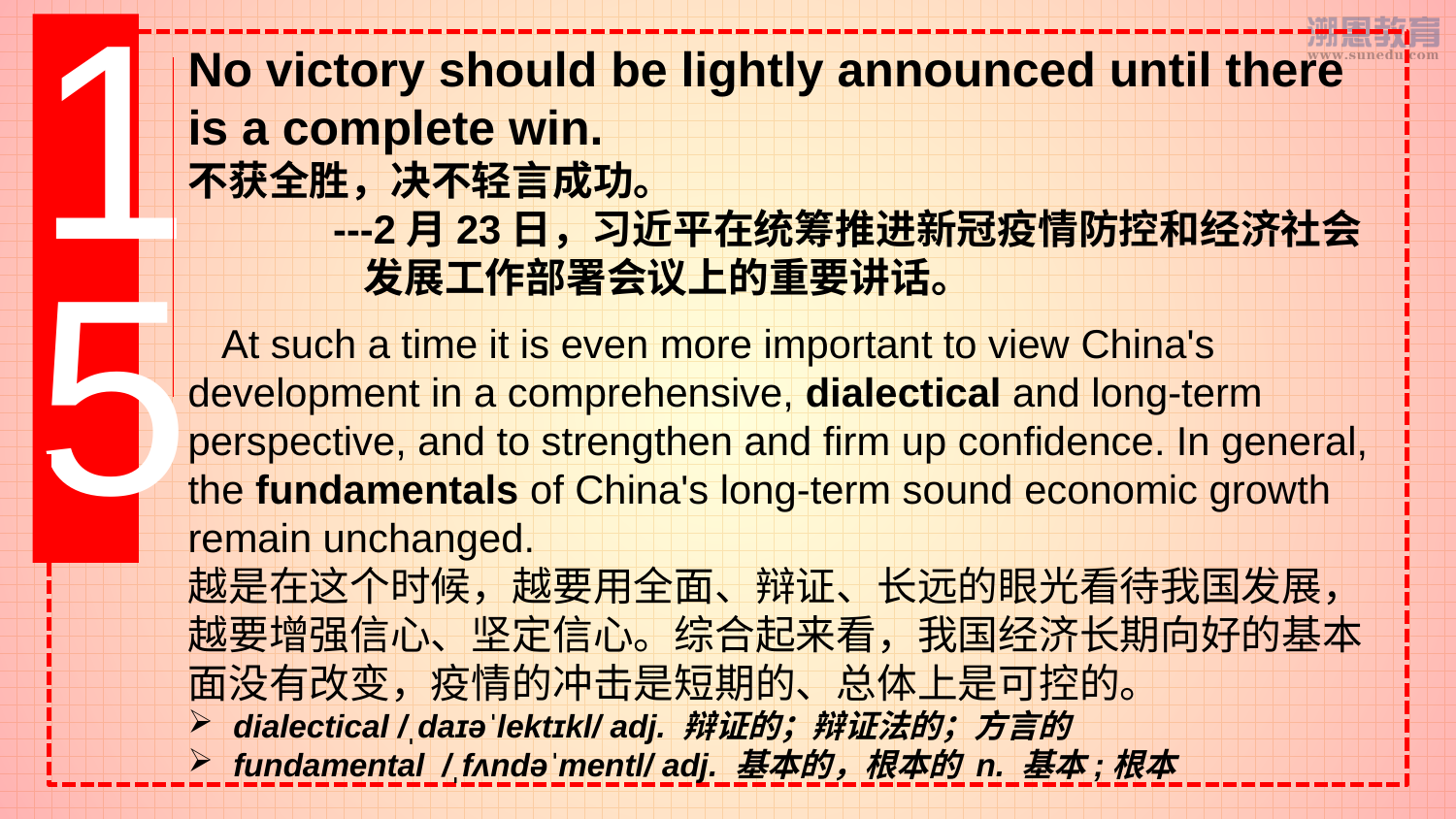

1
5

No victory should be lightly announced until there is a complete win.
不获全胜，决不轻言成功。
             ---2月23日，习近平在统筹推进新冠疫情防控和经济社会
                  发展工作部署会议上的重要讲话。
   At such a time it is even more important to view China's development in a comprehensive, dialectical and long-term perspective, and to strengthen and firm up confidence. In general, the fundamentals of China's long-term sound economic growth remain unchanged.
越是在这个时候，越要用全面、辩证、长远的眼光看待我国发展，越要增强信心、坚定信心。综合起来看，我国经济长期向好的基本面没有改变，疫情的冲击是短期的、总体上是可控的。
dialectical /ˌdaɪəˈlektɪkl/ adj. 辩证的；辩证法的；方言的
fundamental  /ˌfʌndəˈmentl/ adj. 基本的，根本的 n. 基本;根本